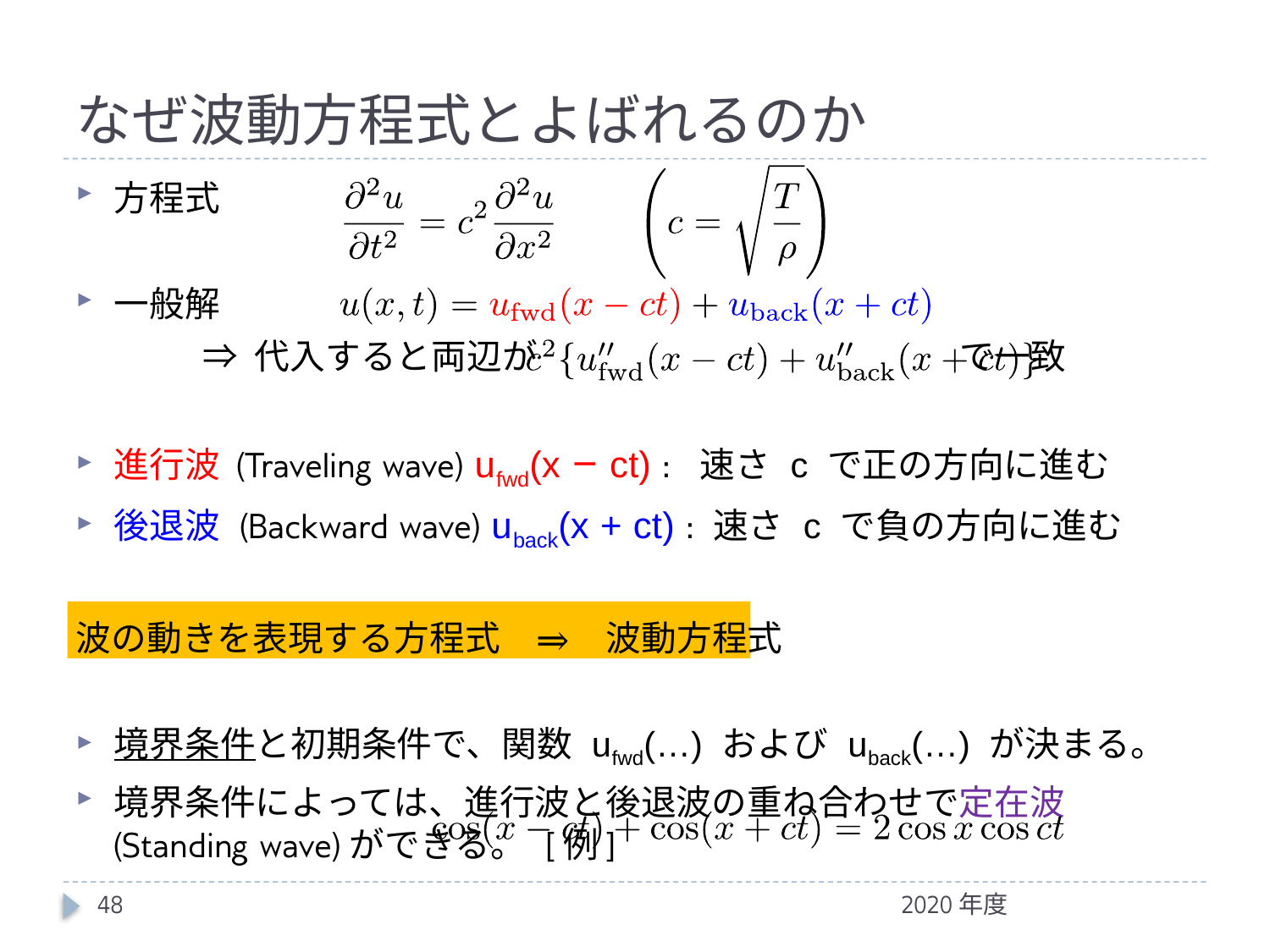

# なぜ波動方程式とよばれるのか

方程式

一般解
	⇒ 代入すると両辺が                                                      で一致

進行波 (Traveling wave) u fwd(x ‒ ct) :  速さ c で正の方向に進む
後退波 (Backward wave) u back(x + ct) : 速さ c で負の方向に進む

波の動きを表現する方程式　⇒　波動方程式

境界条件と初期条件で、関数 u fwd(…) および u back(…) が決まる。
境界条件によっては、進行波と後退波の重ね合わせで定在波(Standing wave)ができる。 [例]

48
2020年度